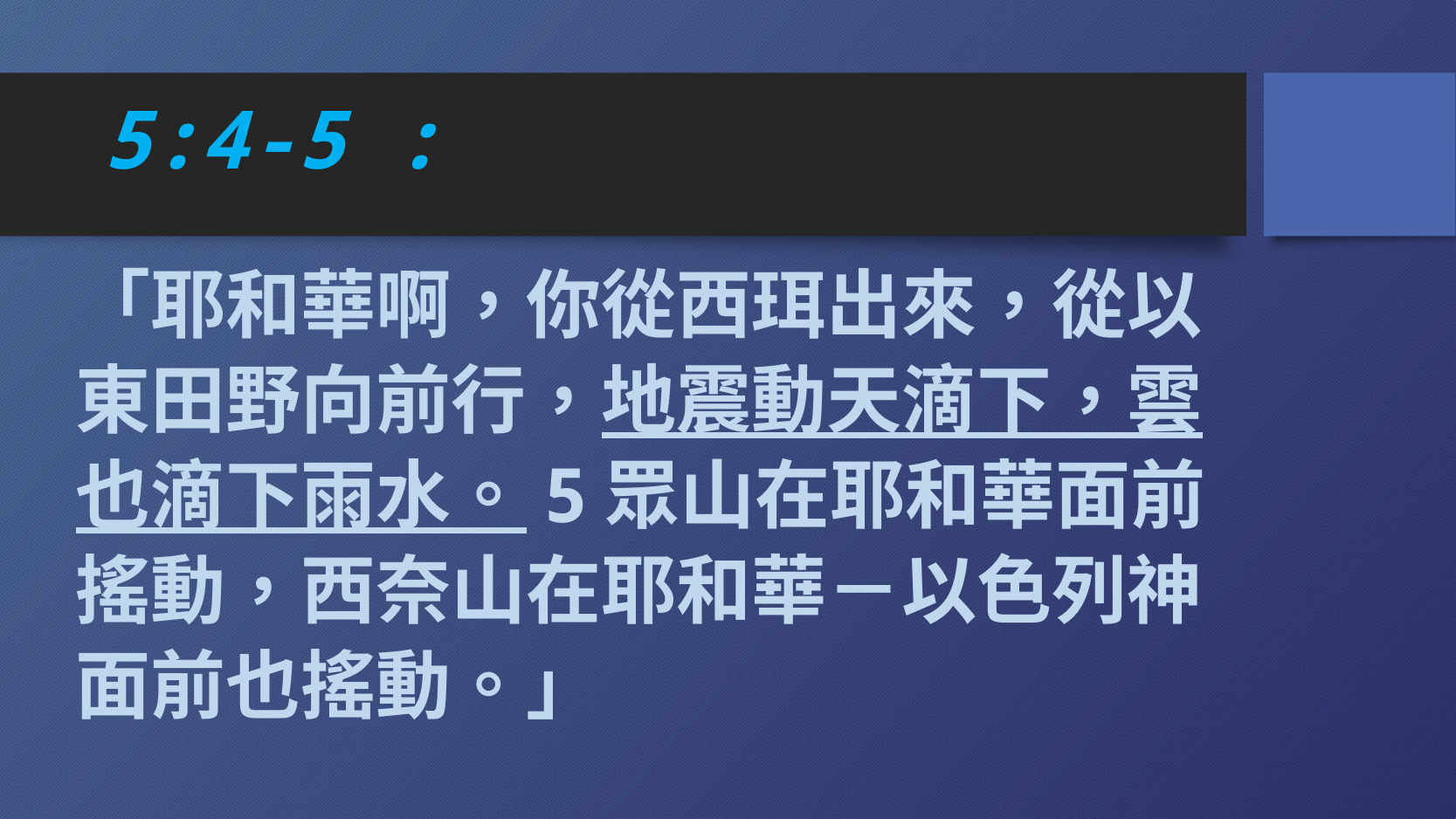

# 5:4-5 :
「耶和華啊，你從西珥出來，從以
東田野向前行，地震動天滴下，雲
也滴下雨水。5眾山在耶和華面前
搖動，西奈山在耶和華－以色列神
面前也搖動。」